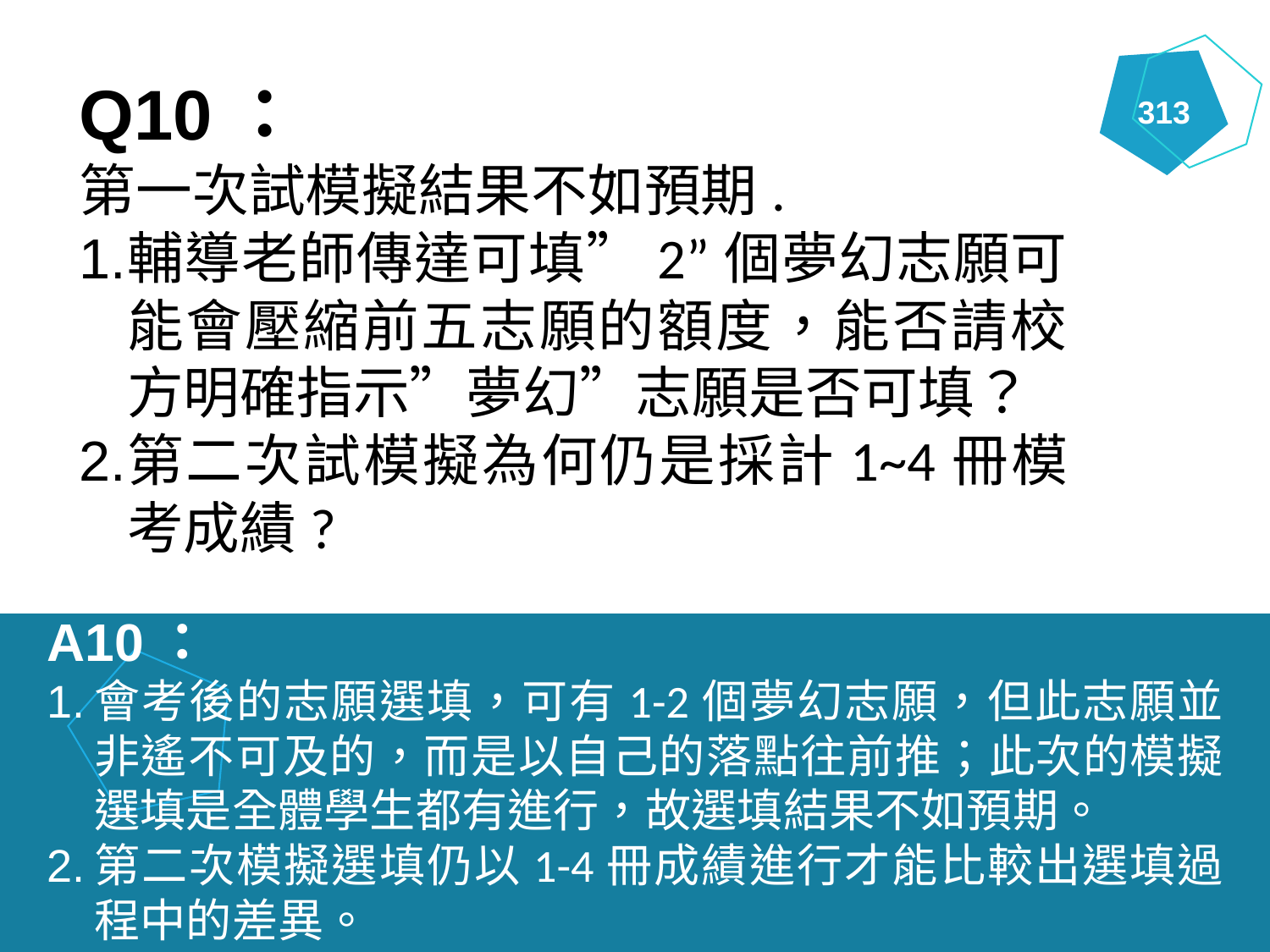

Q10：
第一次試模擬結果不如預期.
輔導老師傳達可填”2”個夢幻志願可能會壓縮前五志願的額度，能否請校方明確指示”夢幻”志願是否可填？
第二次試模擬為何仍是採計1~4冊模考成績?

313
A10：
會考後的志願選填，可有1-2個夢幻志願，但此志願並非遙不可及的，而是以自己的落點往前推；此次的模擬選填是全體學生都有進行，故選填結果不如預期。
第二次模擬選填仍以1-4冊成績進行才能比較出選填過程中的差異。